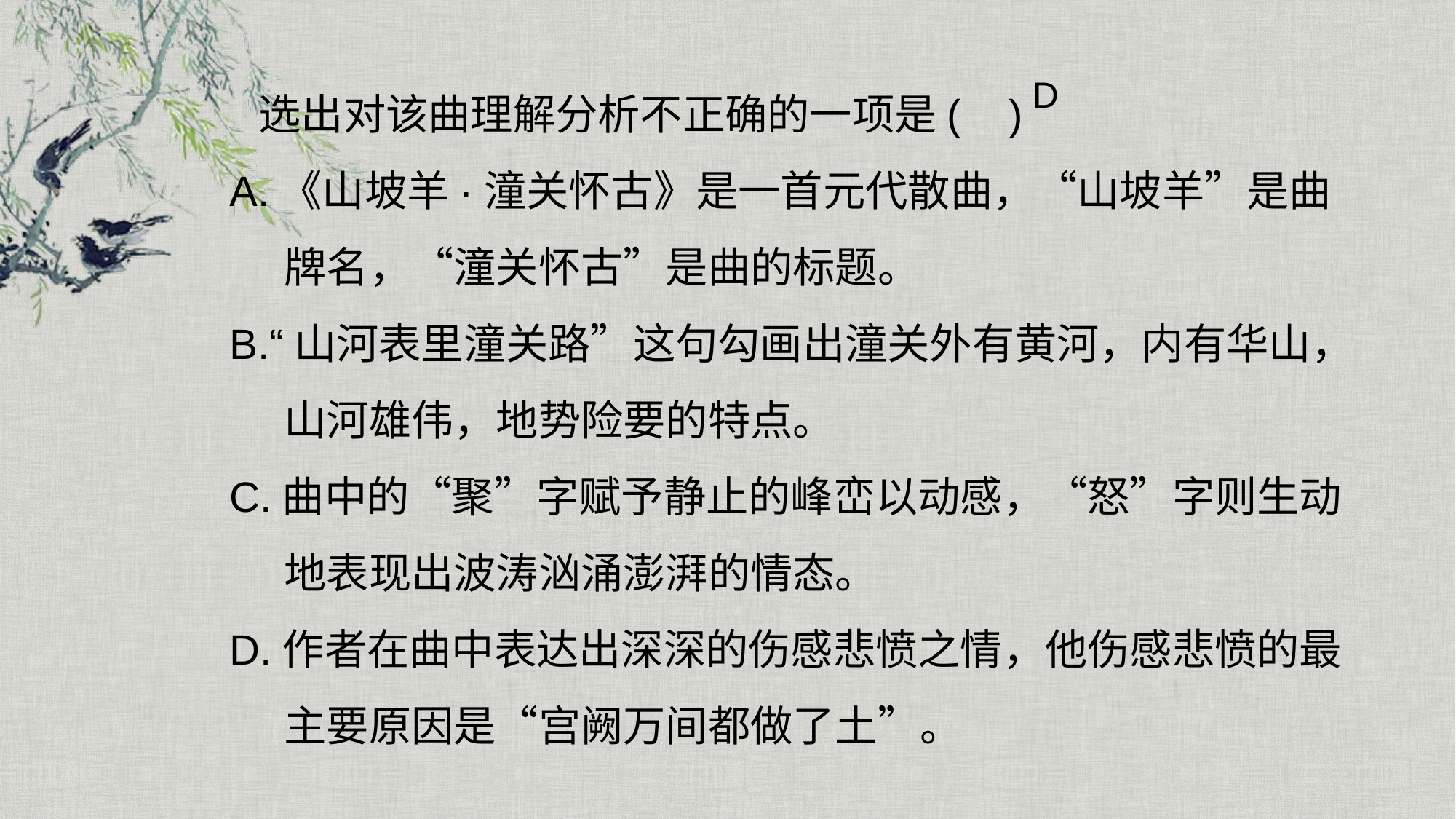

选出对该曲理解分析不正确的一项是(    )
A.《山坡羊·潼关怀古》是一首元代散曲，“山坡羊”是曲牌名，“潼关怀古”是曲的标题。
B.“山河表里潼关路”这句勾画出潼关外有黄河，内有华山，山河雄伟，地势险要的特点。
C.曲中的“聚”字赋予静止的峰峦以动感，“怒”字则生动地表现出波涛汹涌澎湃的情态。
D.作者在曲中表达出深深的伤感悲愤之情，他伤感悲愤的最主要原因是“宫阙万间都做了土”。
D